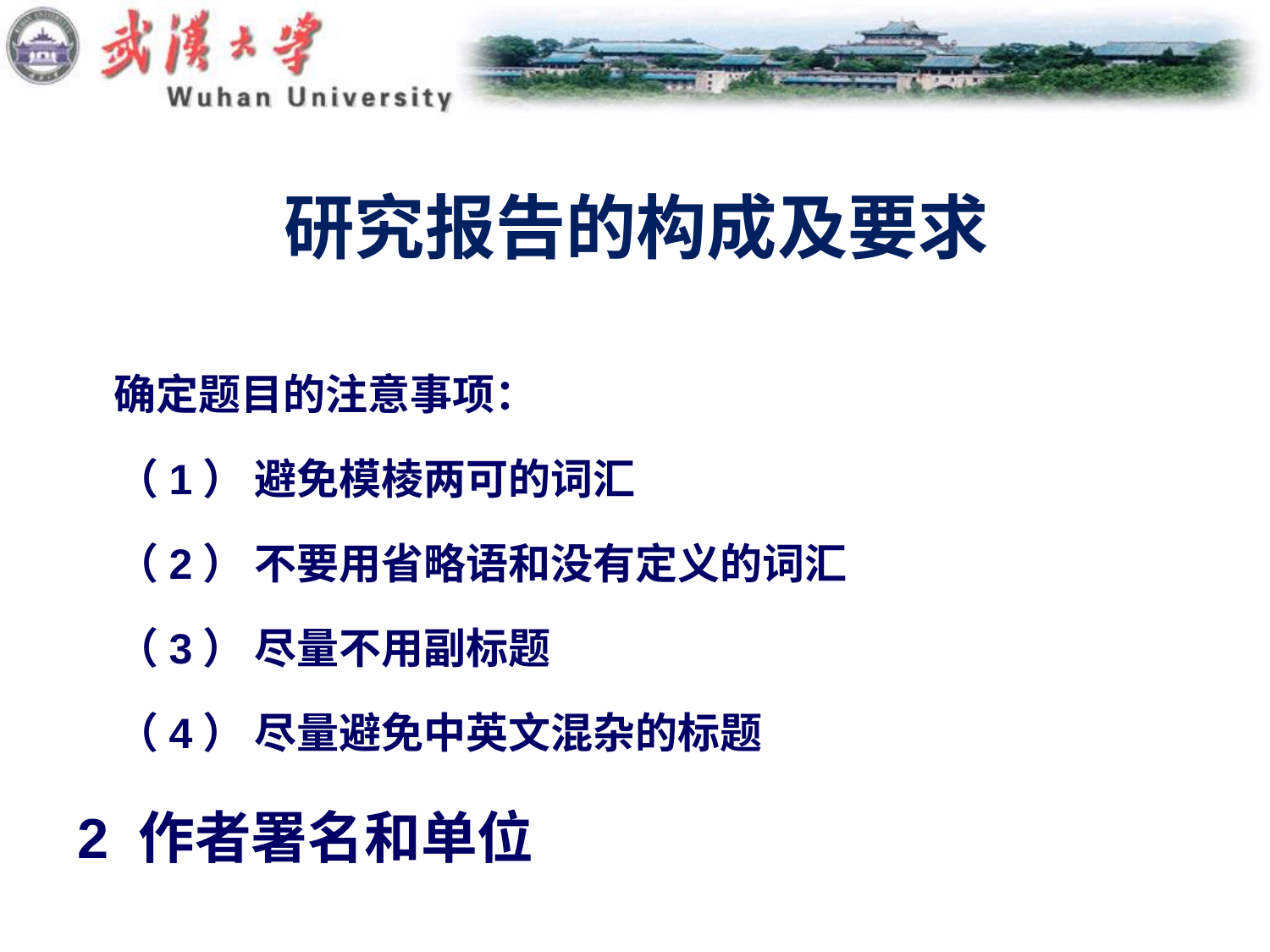

# 研究报告的构成及要求
   确定题目的注意事项：
   （1） 避免模棱两可的词汇
   （2） 不要用省略语和没有定义的词汇
   （3） 尽量不用副标题
   （4） 尽量避免中英文混杂的标题
2 作者署名和单位